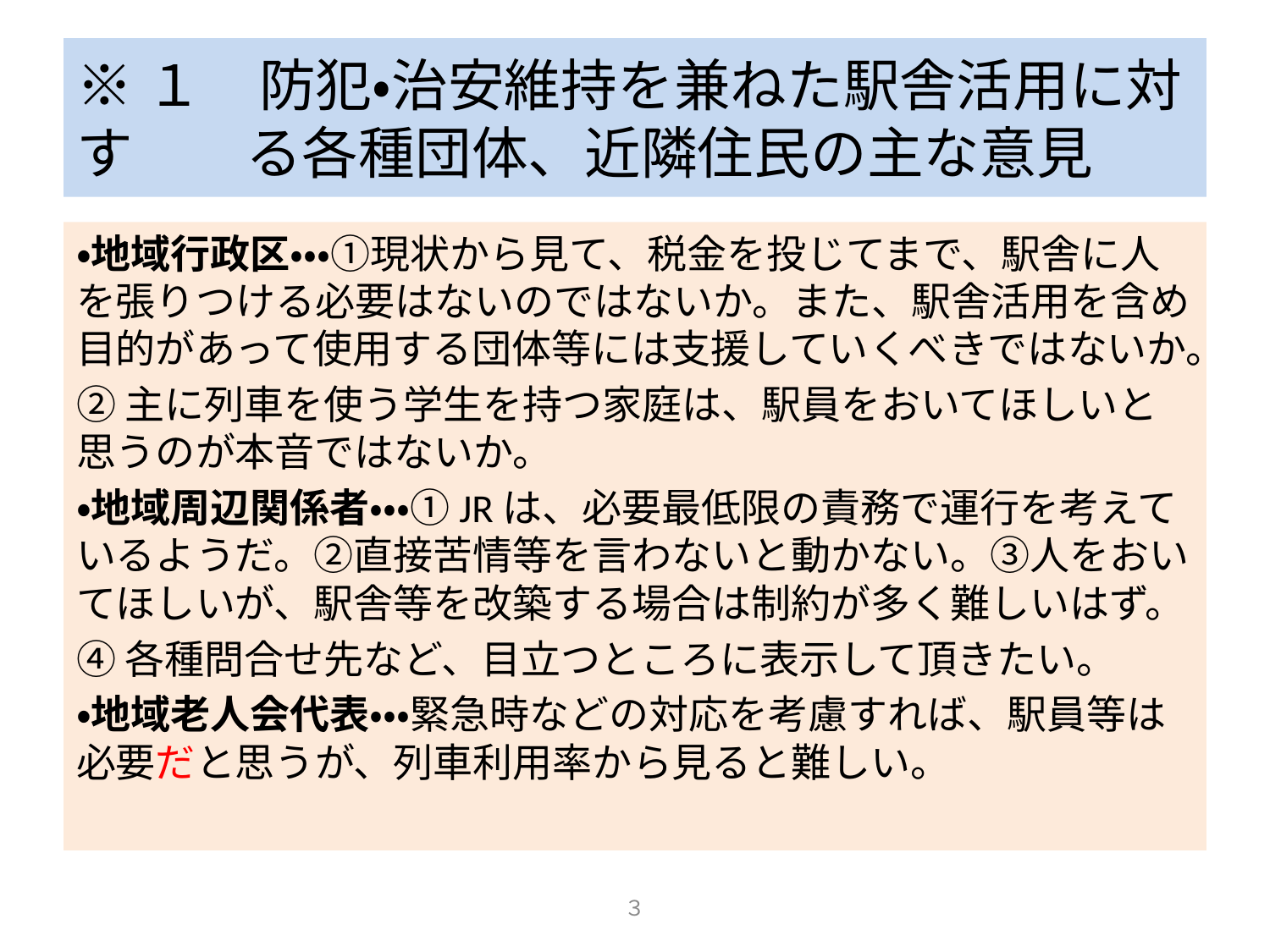

# ※１　防犯・治安維持を兼ねた駅舎活用に対す　　る各種団体、近隣住民の主な意見
・地域行政区・・・①現状から見て、税金を投じてまで、駅舎に人を張りつける必要はないのではないか。また、駅舎活用を含め目的があって使用する団体等には支援していくべきではないか。
②主に列車を使う学生を持つ家庭は、駅員をおいてほしいと思うのが本音ではないか。
・地域周辺関係者・・・①JRは、必要最低限の責務で運行を考えているようだ。②直接苦情等を言わないと動かない。③人をおいてほしいが、駅舎等を改築する場合は制約が多く難しいはず。
④各種問合せ先など、目立つところに表示して頂きたい。
・地域老人会代表・・・緊急時などの対応を考慮すれば、駅員等は必要だと思うが、列車利用率から見ると難しい。
３